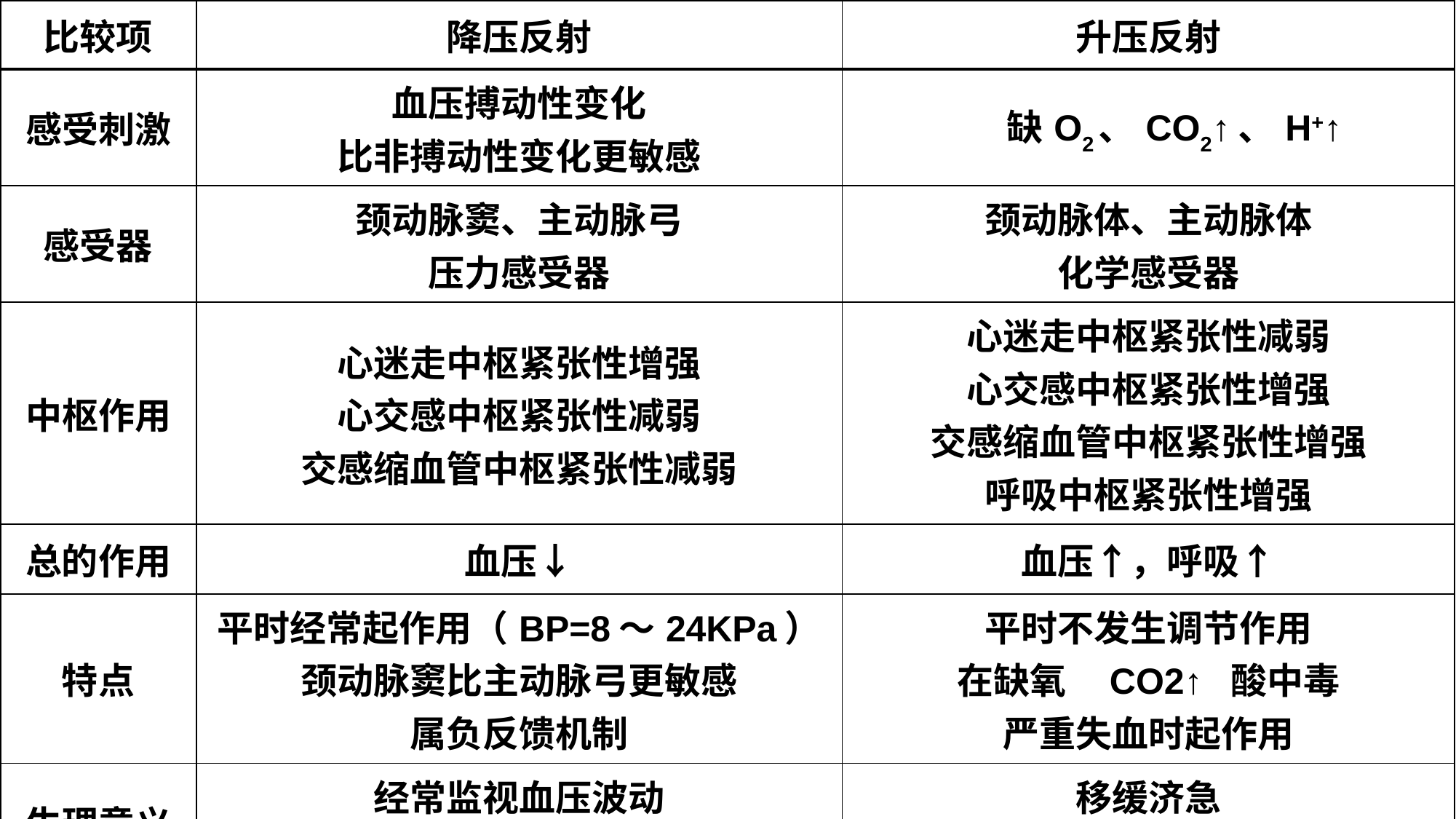

| 比较项 | 降压反射 | 升压反射 |
| --- | --- | --- |
| 感受刺激 | 血压搏动性变化 比非搏动性变化更敏感 | 缺O2、CO2↑、H+↑ |
| 感受器 | 颈动脉窦、主动脉弓 压力感受器 | 颈动脉体、主动脉体 化学感受器 |
| 中枢作用 | 心迷走中枢紧张性增强 心交感中枢紧张性减弱 交感缩血管中枢紧张性减弱 | 心迷走中枢紧张性减弱 心交感中枢紧张性增强 交感缩血管中枢紧张性增强 呼吸中枢紧张性增强 |
| 总的作用 | 血压↓ | 血压↑，呼吸↑ |
| 特点 | 平时经常起作用（BP=8～24KPa） 颈动脉窦比主动脉弓更敏感 属负反馈机制 | 平时不发生调节作用 在缺氧 CO2↑ 酸中毒 严重失血时起作用 |
| 生理意义 | 经常监视血压波动 维持正常血压的相对稳定起作用 | 移缓济急 （首先保证心脑血液供应） |